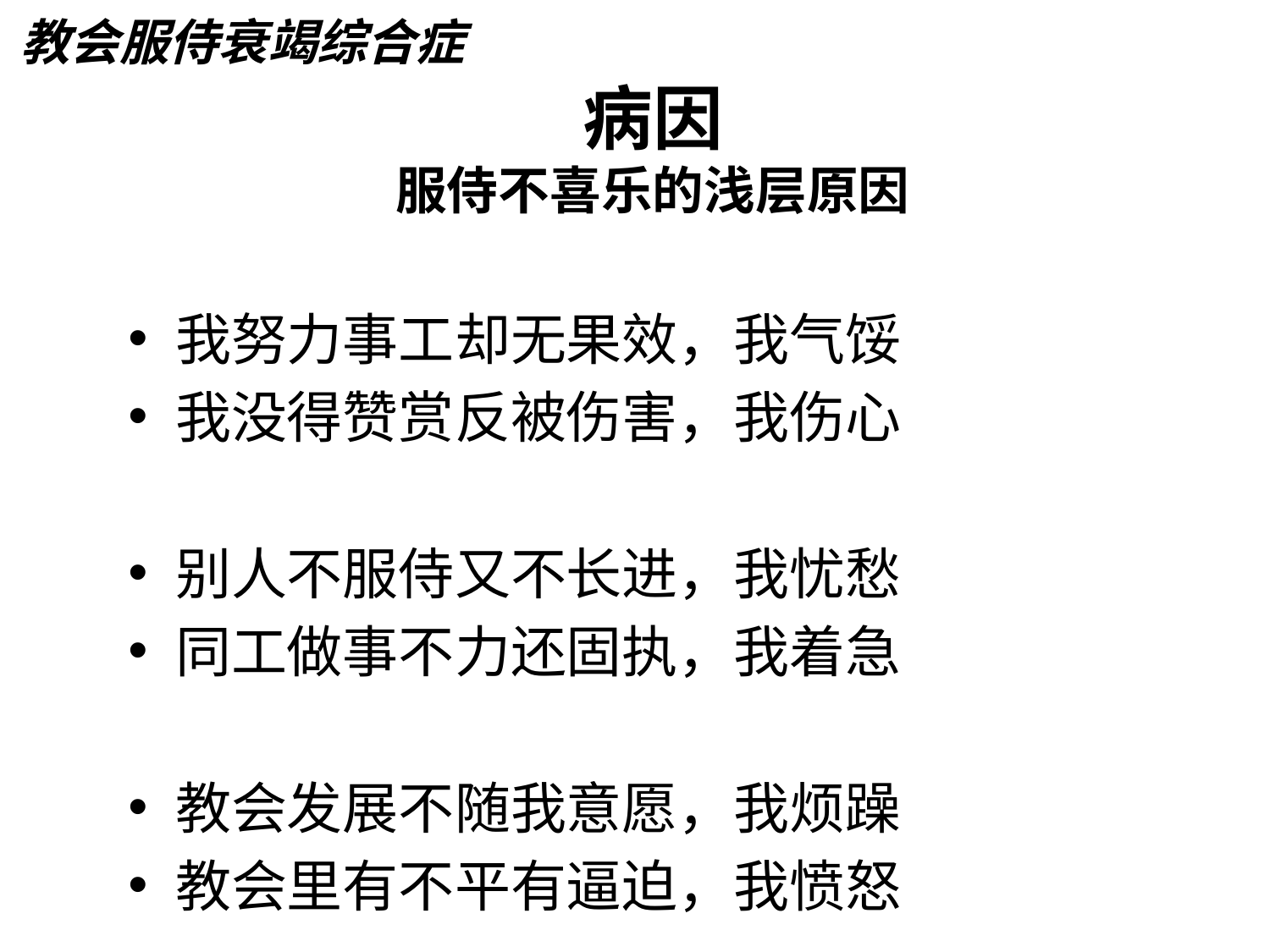

教会服侍衰竭综合症
# 病因 服侍不喜乐的浅层原因
我努力事工却无果效，我气馁
我没得赞赏反被伤害，我伤心

别人不服侍又不长进，我忧愁
同工做事不力还固执，我着急

教会发展不随我意愿，我烦躁
教会里有不平有逼迫，我愤怒